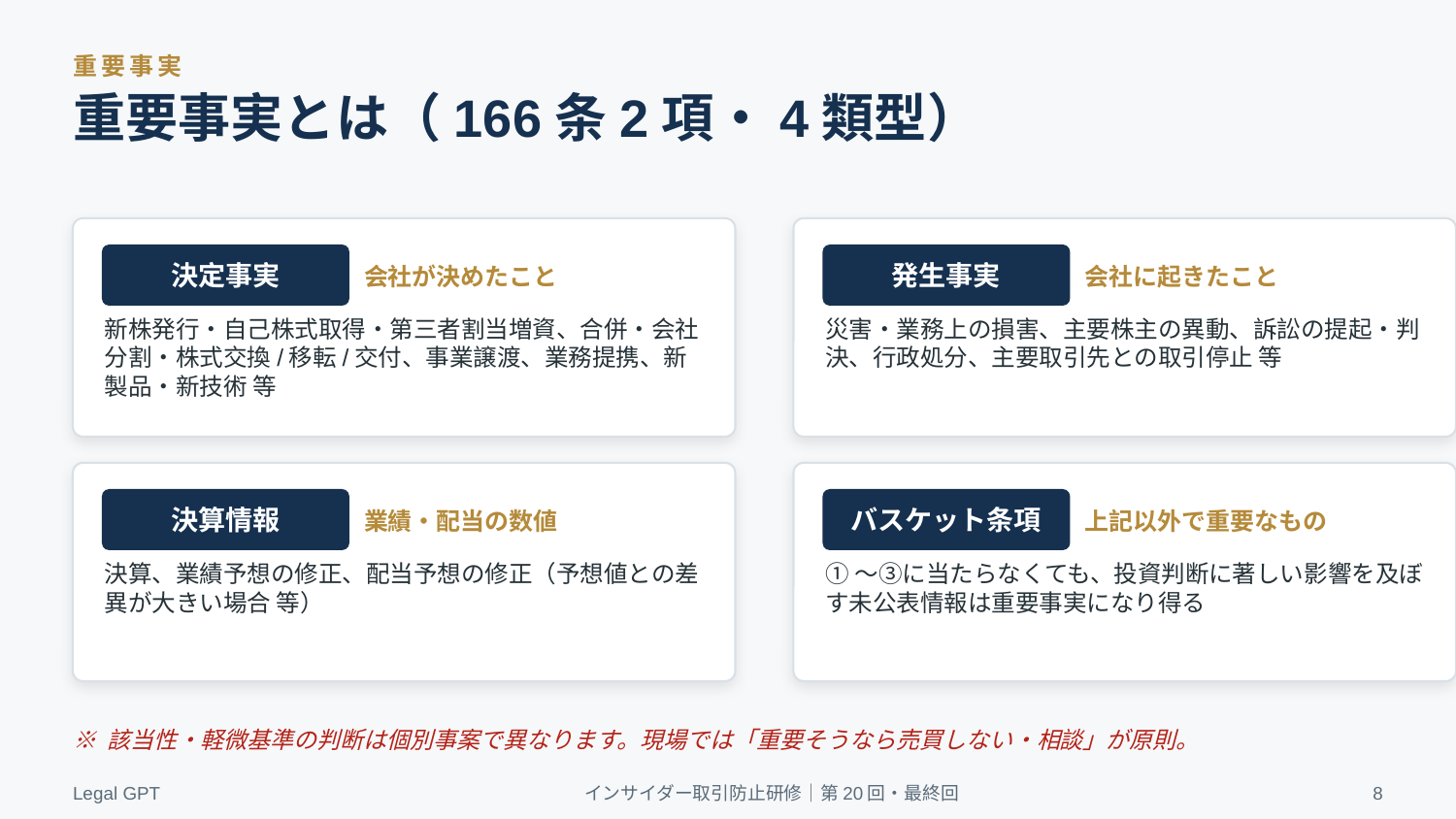

重要事実
重要事実とは（166条2項・4類型）

決定事実

発生事実
会社が決めたこと
会社に起きたこと
新株発行・自己株式取得・第三者割当増資、合併・会社分割・株式交換/移転/交付、事業譲渡、業務提携、新製品・新技術 等
災害・業務上の損害、主要株主の異動、訴訟の提起・判決、行政処分、主要取引先との取引停止 等

決算情報

バスケット条項
業績・配当の数値
上記以外で重要なもの
決算、業績予想の修正、配当予想の修正（予想値との差異が大きい場合 等）
①〜③に当たらなくても、投資判断に著しい影響を及ぼす未公表情報は重要事実になり得る
※ 該当性・軽微基準の判断は個別事案で異なります。現場では「重要そうなら売買しない・相談」が原則。
Legal GPT
インサイダー取引防止研修｜第20回・最終回
8